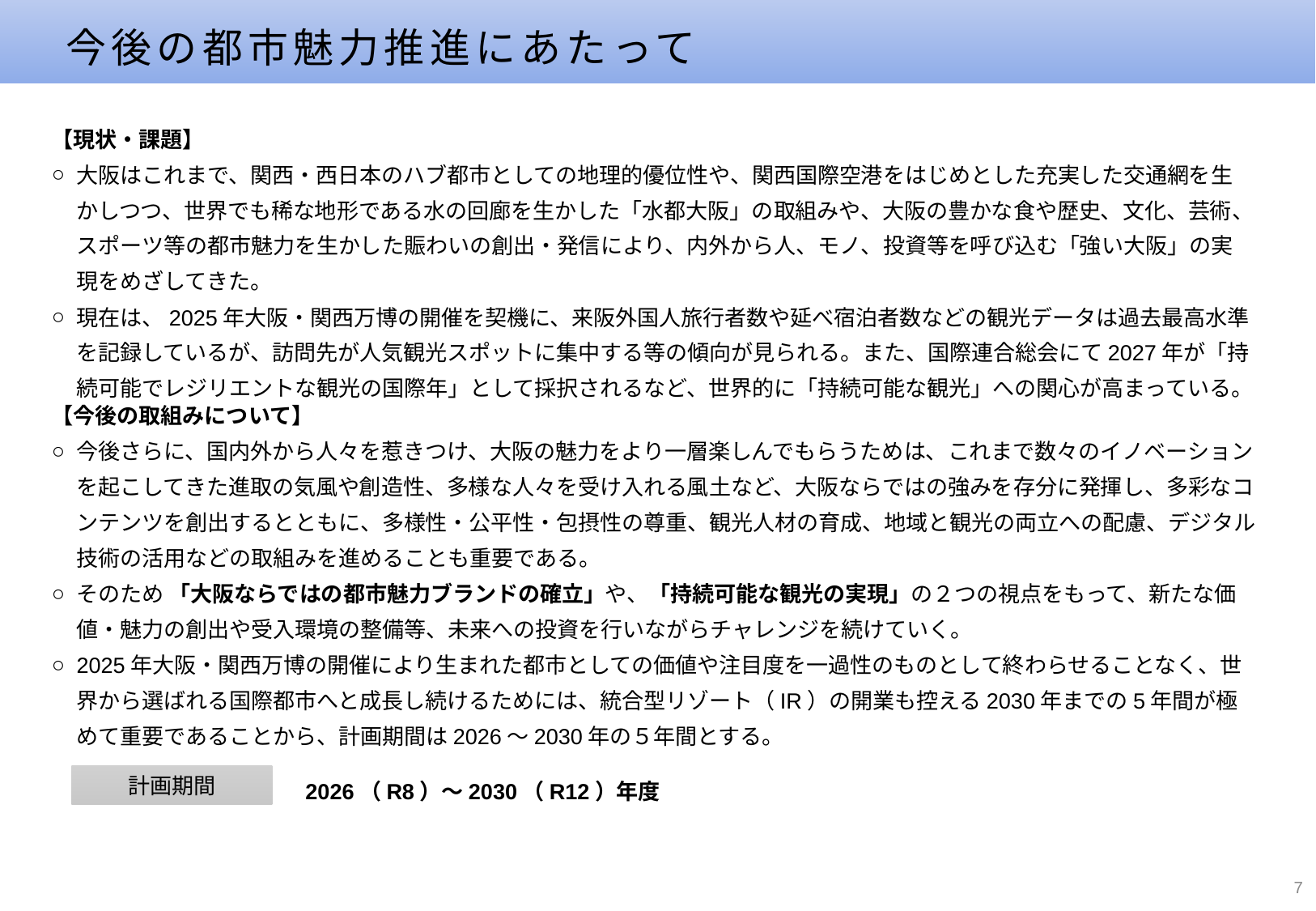

今後の都市魅力推進にあたって
【現状・課題】
大阪はこれまで、関西・西日本のハブ都市としての地理的優位性や、関西国際空港をはじめとした充実した交通網を生かしつつ、世界でも稀な地形である水の回廊を生かした「水都大阪」の取組みや、大阪の豊かな食や歴史、文化、芸術、スポーツ等の都市魅力を生かした賑わいの創出・発信により、内外から人、モノ、投資等を呼び込む「強い大阪」の実現をめざしてきた。
現在は、2025年大阪・関西万博の開催を契機に、来阪外国人旅行者数や延べ宿泊者数などの観光データは過去最高水準を記録しているが、訪問先が人気観光スポットに集中する等の傾向が見られる。また、国際連合総会にて2027年が「持続可能でレジリエントな観光の国際年」として採択されるなど、世界的に「持続可能な観光」への関心が高まっている。

【今後の取組みについて】
今後さらに、国内外から人々を惹きつけ、大阪の魅力をより一層楽しんでもらうためは、これまで数々のイノベーションを起こしてきた進取の気風や創造性、多様な人々を受け入れる風土など、大阪ならではの強みを存分に発揮し、多彩なコンテンツを創出するとともに、多様性・公平性・包摂性の尊重、観光人材の育成、地域と観光の両立への配慮、デジタル技術の活用などの取組みを進めることも重要である。
そのため 「大阪ならではの都市魅力ブランドの確立」や、「持続可能な観光の実現」の２つの視点をもって、新たな価値・魅力の創出や受入環境の整備等、未来への投資を行いながらチャレンジを続けていく。
2025年大阪・関西万博の開催により生まれた都市としての価値や注目度を一過性のものとして終わらせることなく、世界から選ばれる国際都市へと成長し続けるためには、統合型リゾート（IR）の開業も控える2030年までの5年間が極めて重要であることから、計画期間は2026～2030年の５年間とする。
2026（R8）～2030（R12）年度
計画期間
7